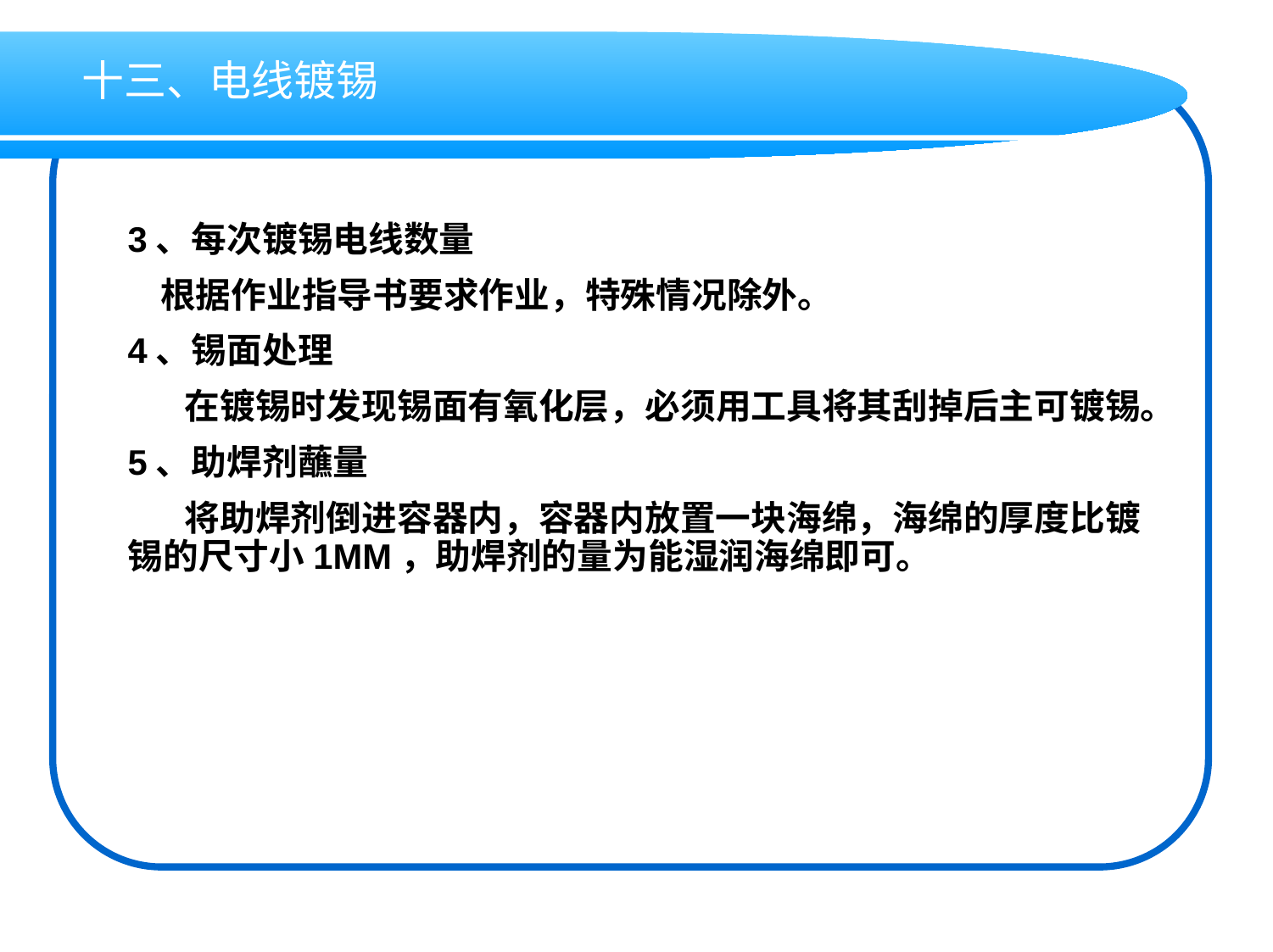

# 十三、电线镀锡
3、每次镀锡电线数量
   根据作业指导书要求作业，特殊情况除外。
4、锡面处理
      在镀锡时发现锡面有氧化层，必须用工具将其刮掉后主可镀锡。
5、助焊剂蘸量
      将助焊剂倒进容器内，容器内放置一块海绵，海绵的厚度比镀锡的尺寸小1MM，助焊剂的量为能湿润海绵即可。